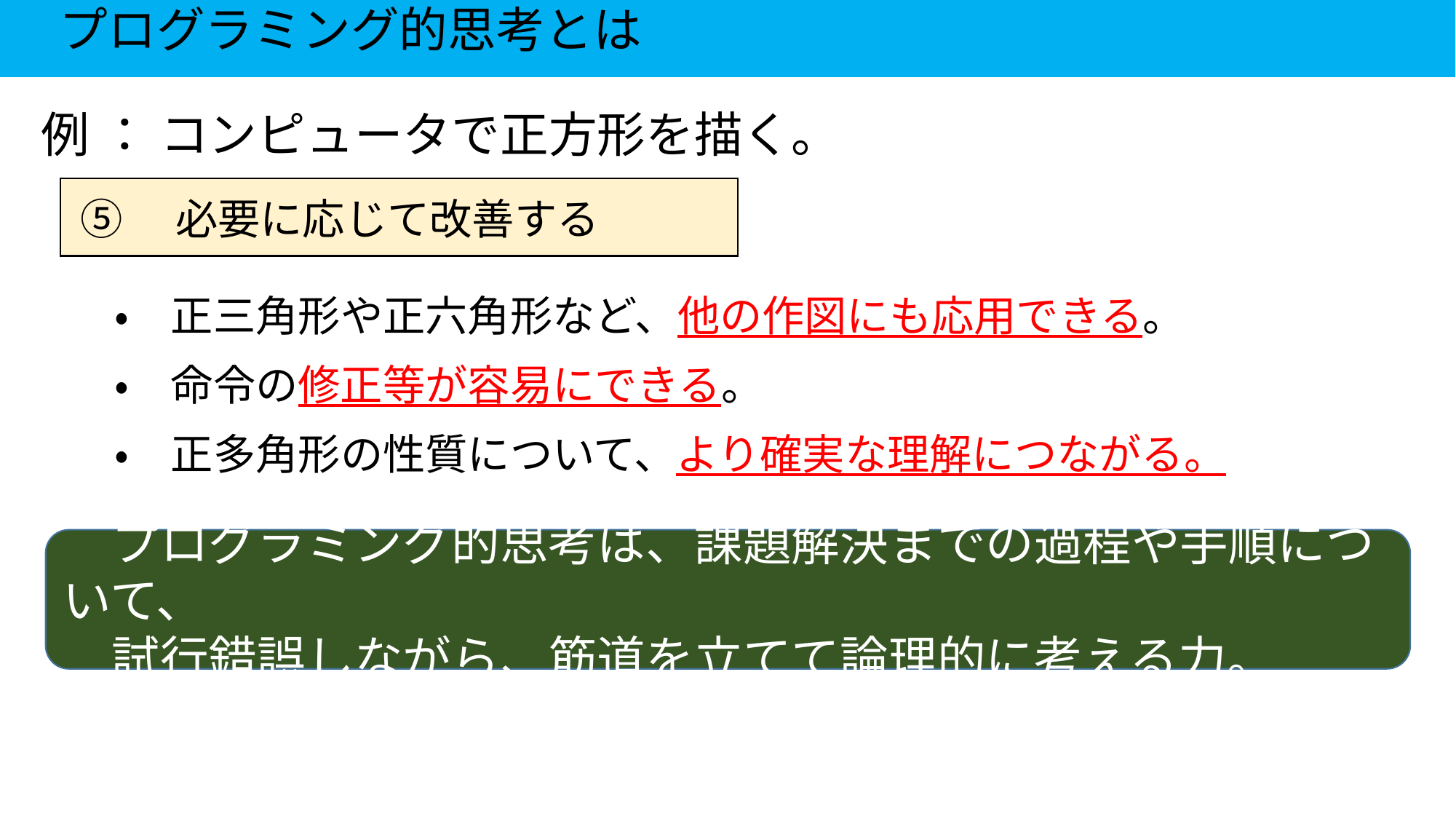

プログラミング的思考とは
例 ： コンピュータで正方形を描く。

 ⑤　必要に応じて改善する

・　正三角形や正六角形など、他の作図にも応用できる。

・　命令の修正等が容易にできる。

・　正多角形の性質について、より確実な理解につながる。
　プログラミング的思考は、課題解決までの過程や手順について、
　試行錯誤しながら、筋道を立てて論理的に考える力。